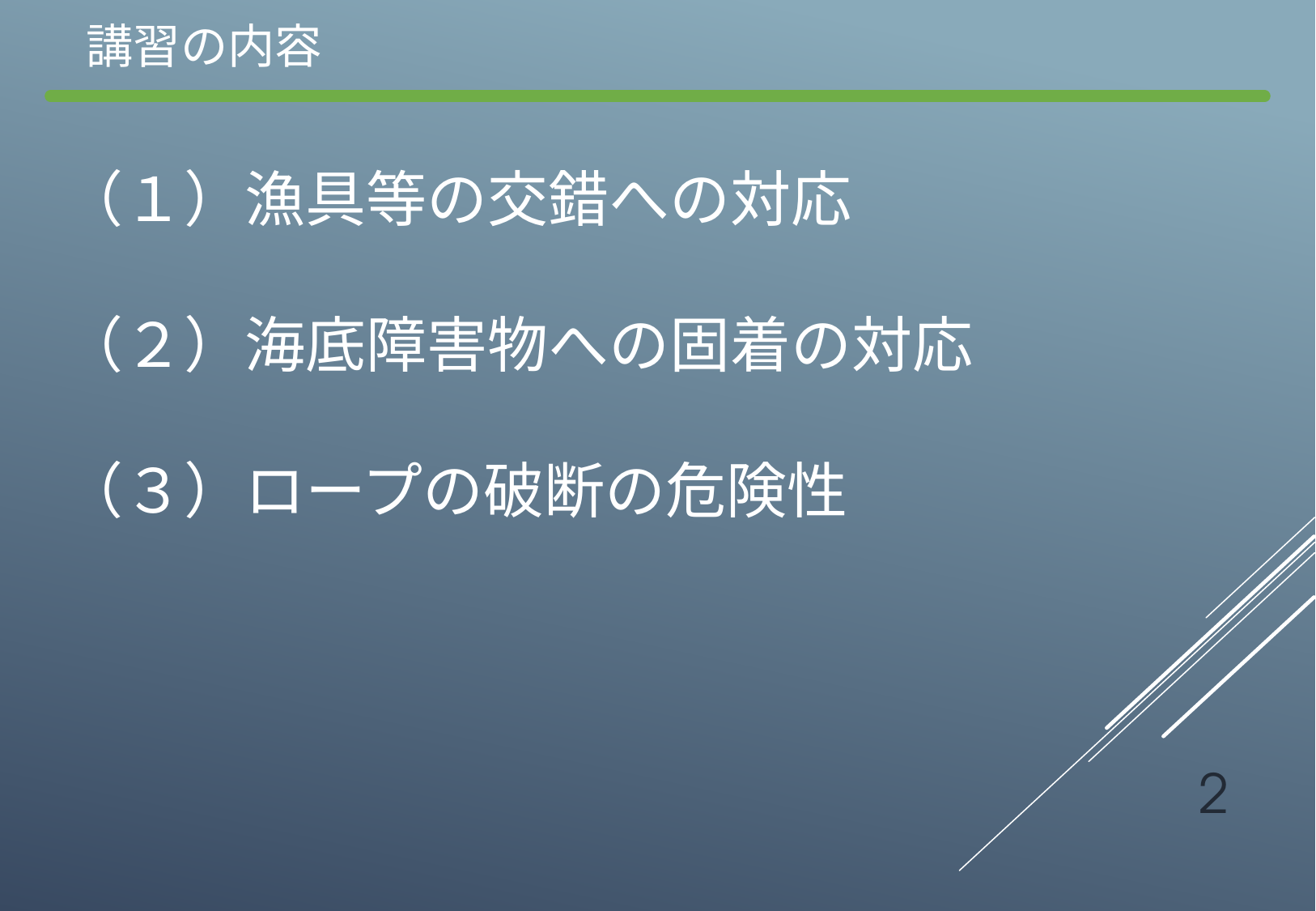

講習の内容
（１）漁具等の交錯への対応

（２）海底障害物への固着の対応

（３）ロープの破断の危険性

2